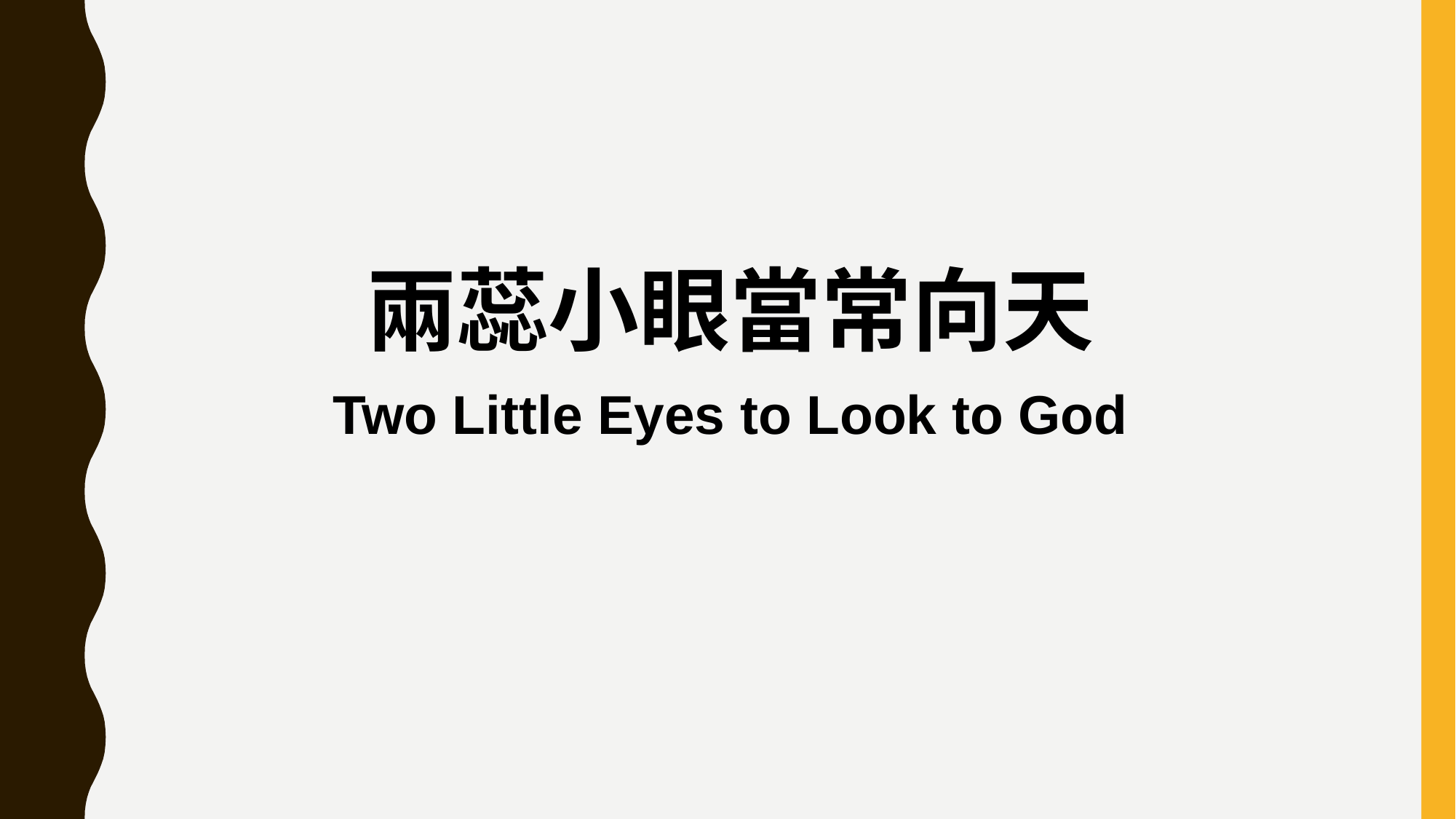

兩蕊小眼當常向天
Two Little Eyes to Look to God